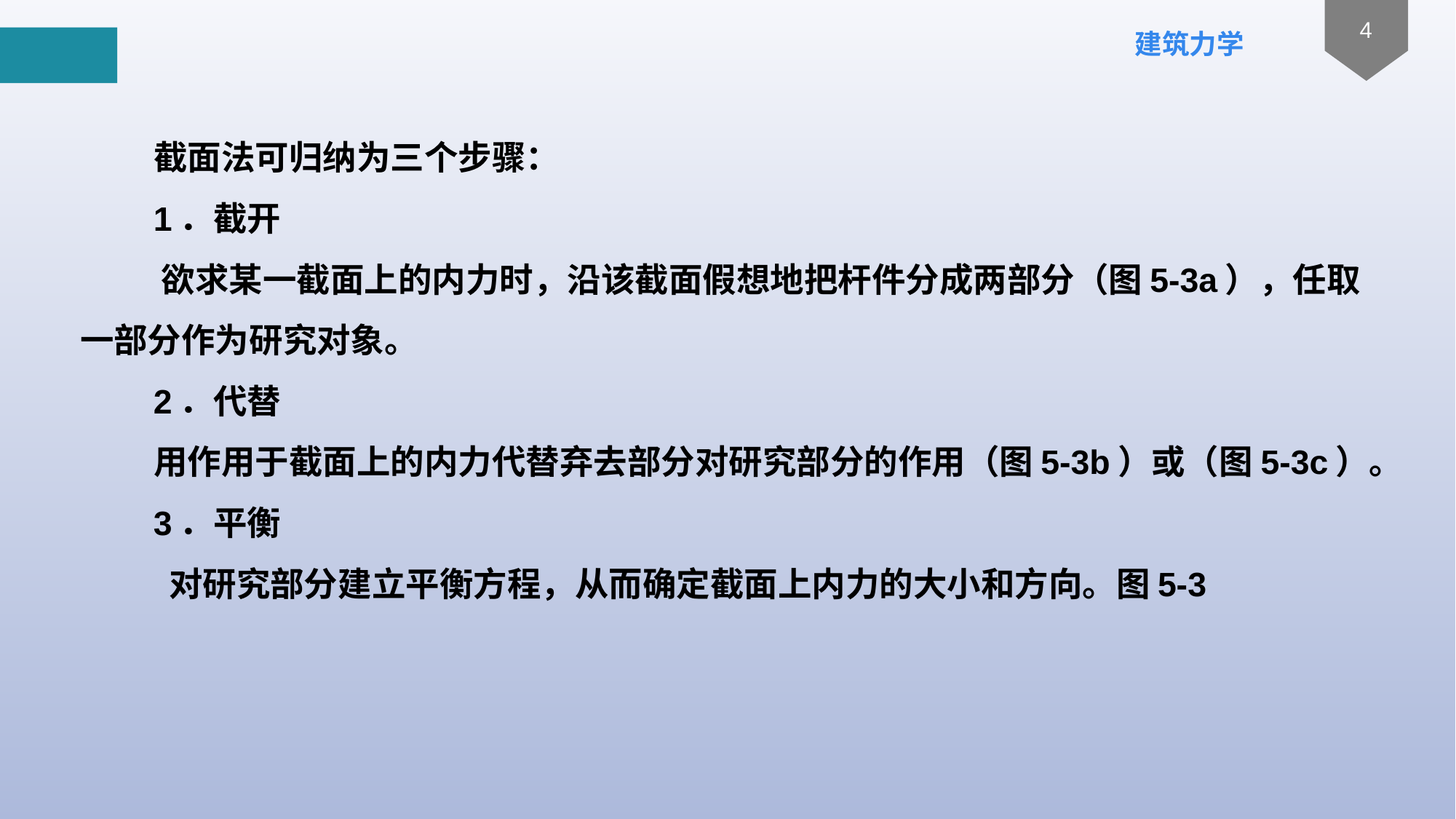

截面法可归纳为三个步骤：
    1．截开
     欲求某一截面上的内力时，沿该截面假想地把杆件分成两部分（图5-3a），任取一部分作为研究对象。
    2．代替
    用作用于截面上的内力代替弃去部分对研究部分的作用（图5-3b）或（图5-3c）。
    3．平衡
      对研究部分建立平衡方程，从而确定截面上内力的大小和方向。图5-3